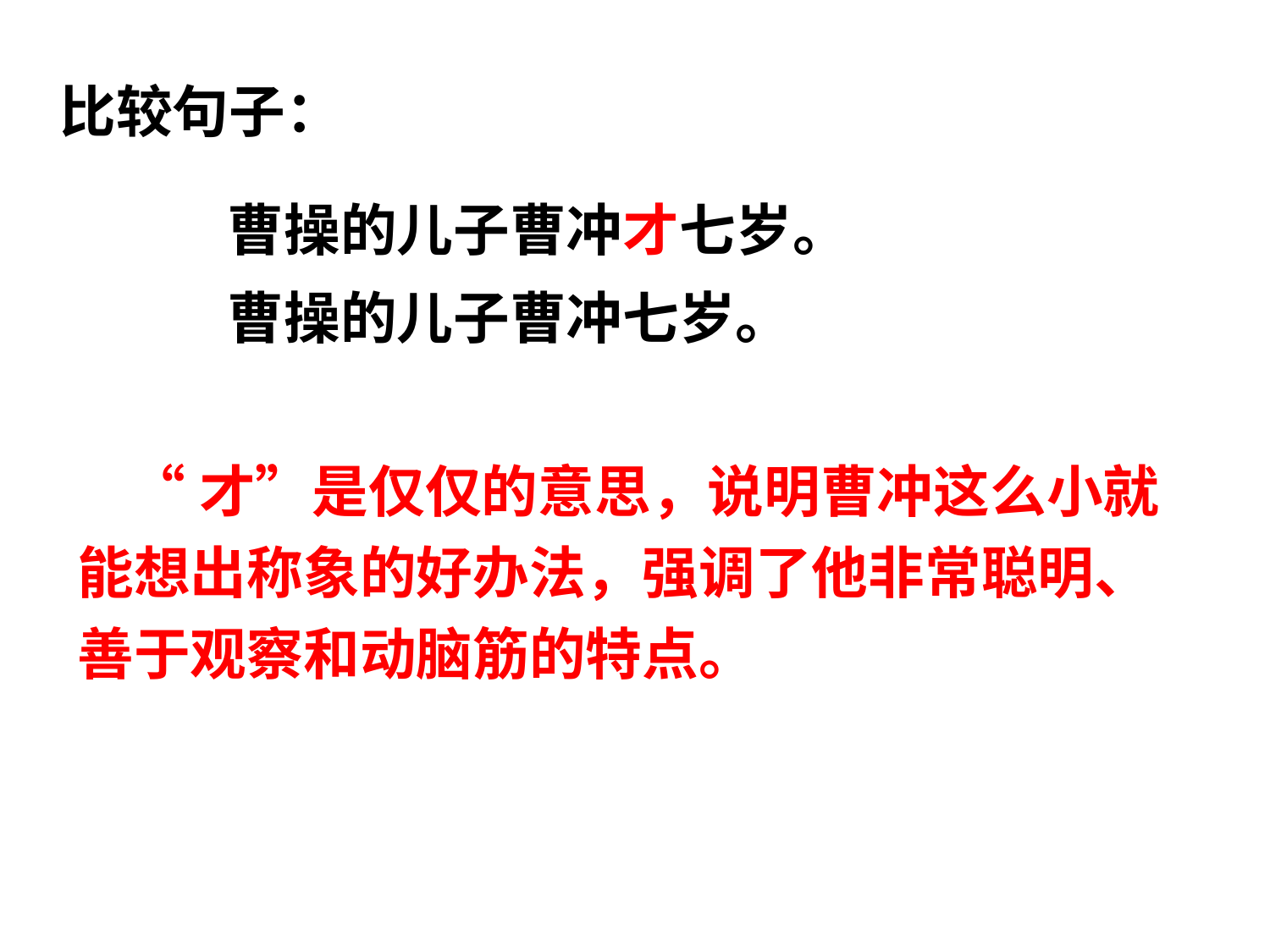

比较句子：
曹操的儿子曹冲才七岁。
曹操的儿子曹冲七岁。
    “才”是仅仅的意思，说明曹冲这么小就能想出称象的好办法，强调了他非常聪明、善于观察和动脑筋的特点。